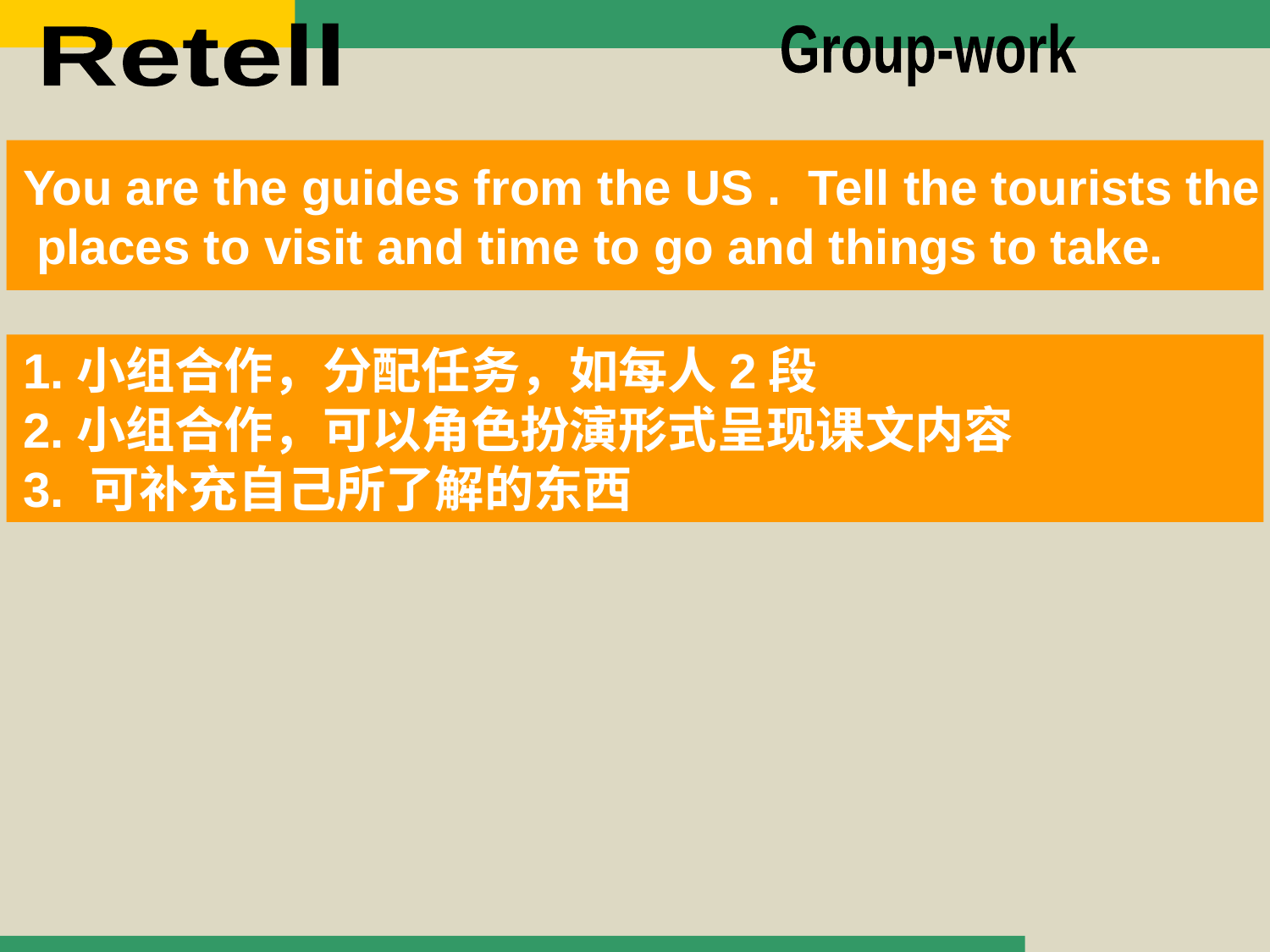

Retell
Group-work
You are the guides from the US .  Tell the tourists the
 places to visit and time to go and things to take.

1.小组合作，分配任务，如每人2段
2.小组合作，可以角色扮演形式呈现课文内容
3. 可补充自己所了解的东西